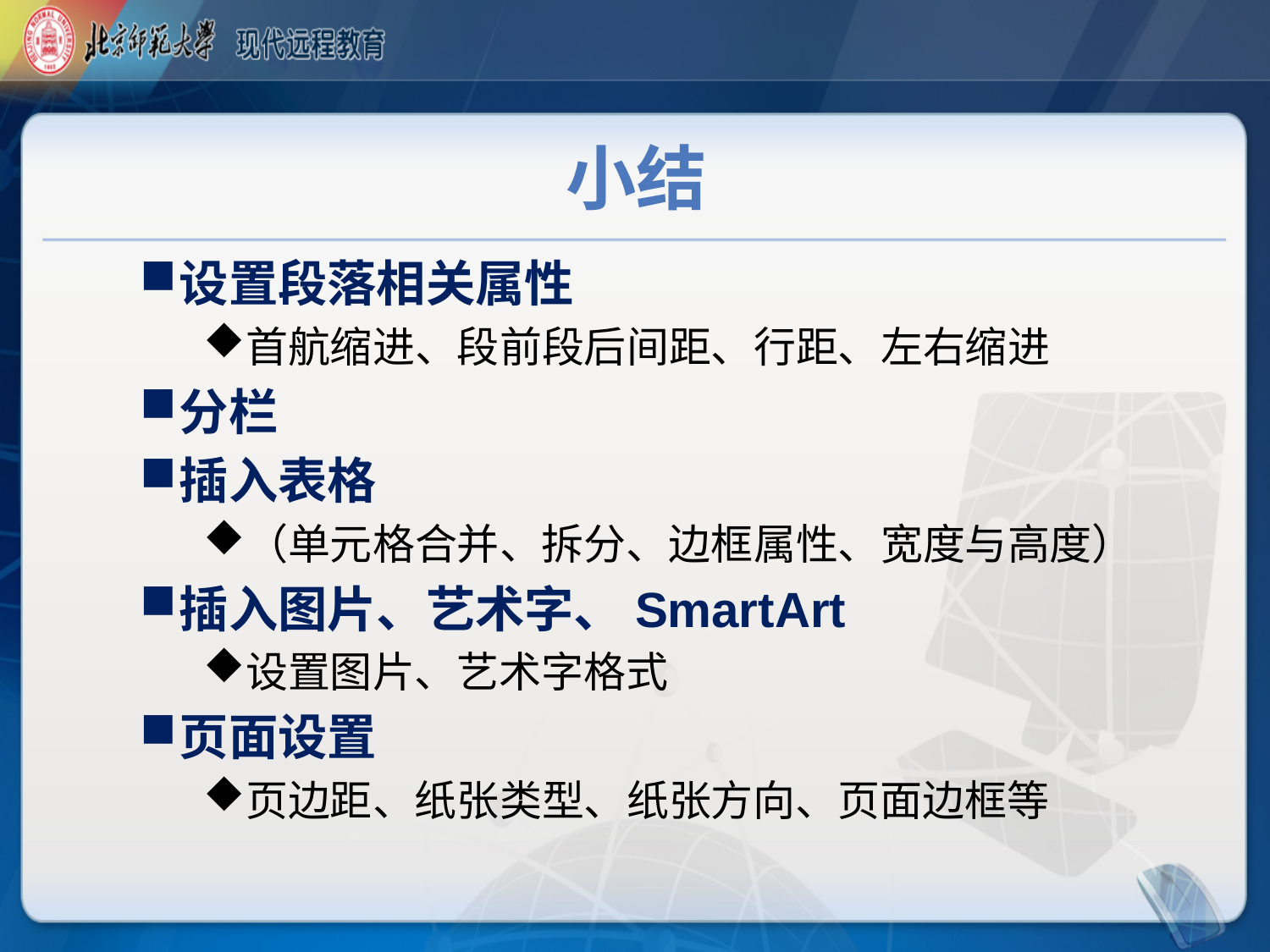

# 小结
设置段落相关属性
首航缩进、段前段后间距、行距、左右缩进
分栏
插入表格
（单元格合并、拆分、边框属性、宽度与高度）
插入图片、艺术字、SmartArt
设置图片、艺术字格式
页面设置
页边距、纸张类型、纸张方向、页面边框等